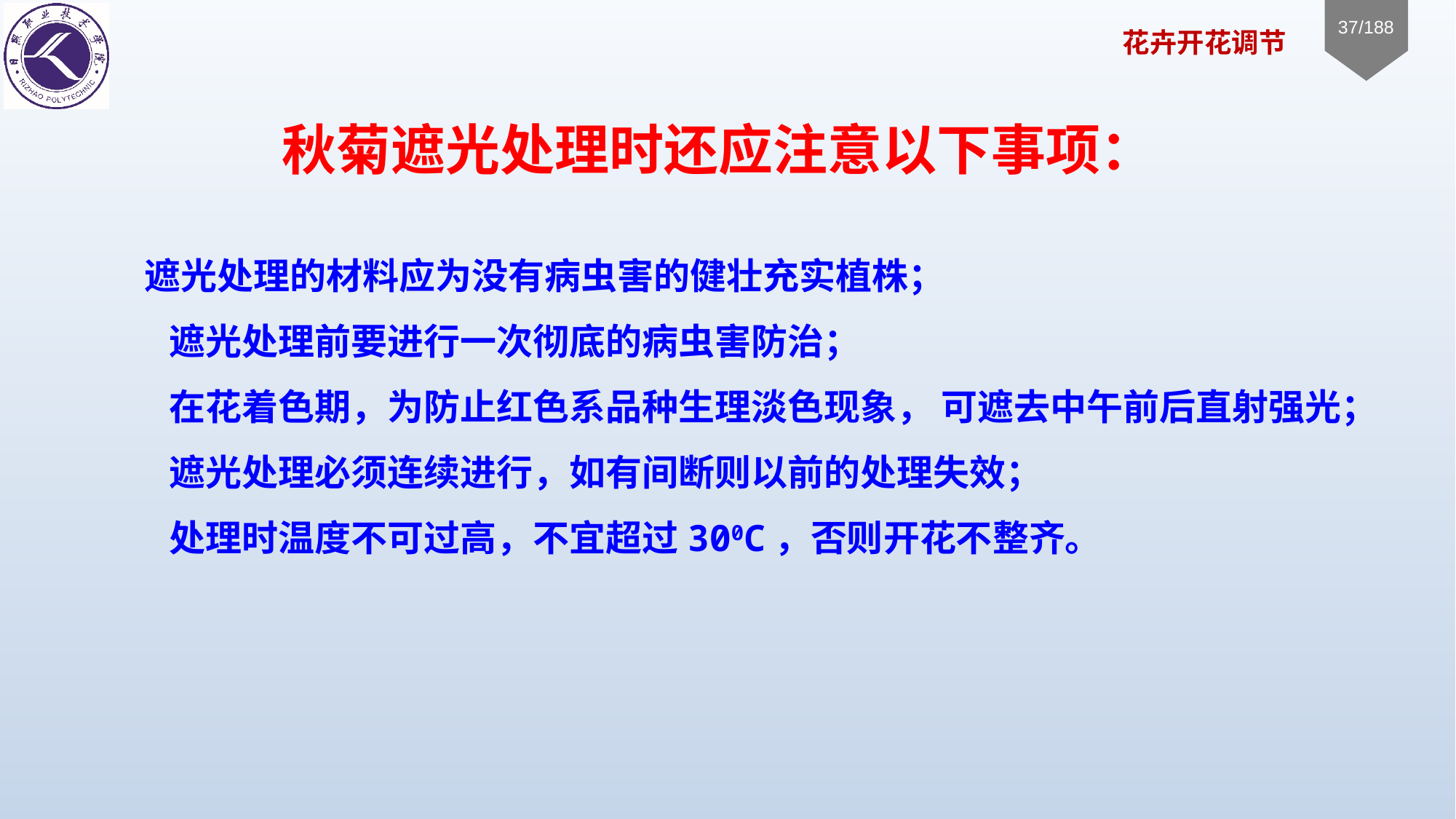

# 秋菊遮光处理时还应注意以下事项：
遮光处理的材料应为没有病虫害的健壮充实植株；
  遮光处理前要进行一次彻底的病虫害防治；
  在花着色期，为防止红色系品种生理淡色现象， 可遮去中午前后直射强光；
  遮光处理必须连续进行，如有间断则以前的处理失效；
  处理时温度不可过高，不宜超过300C，否则开花不整齐。